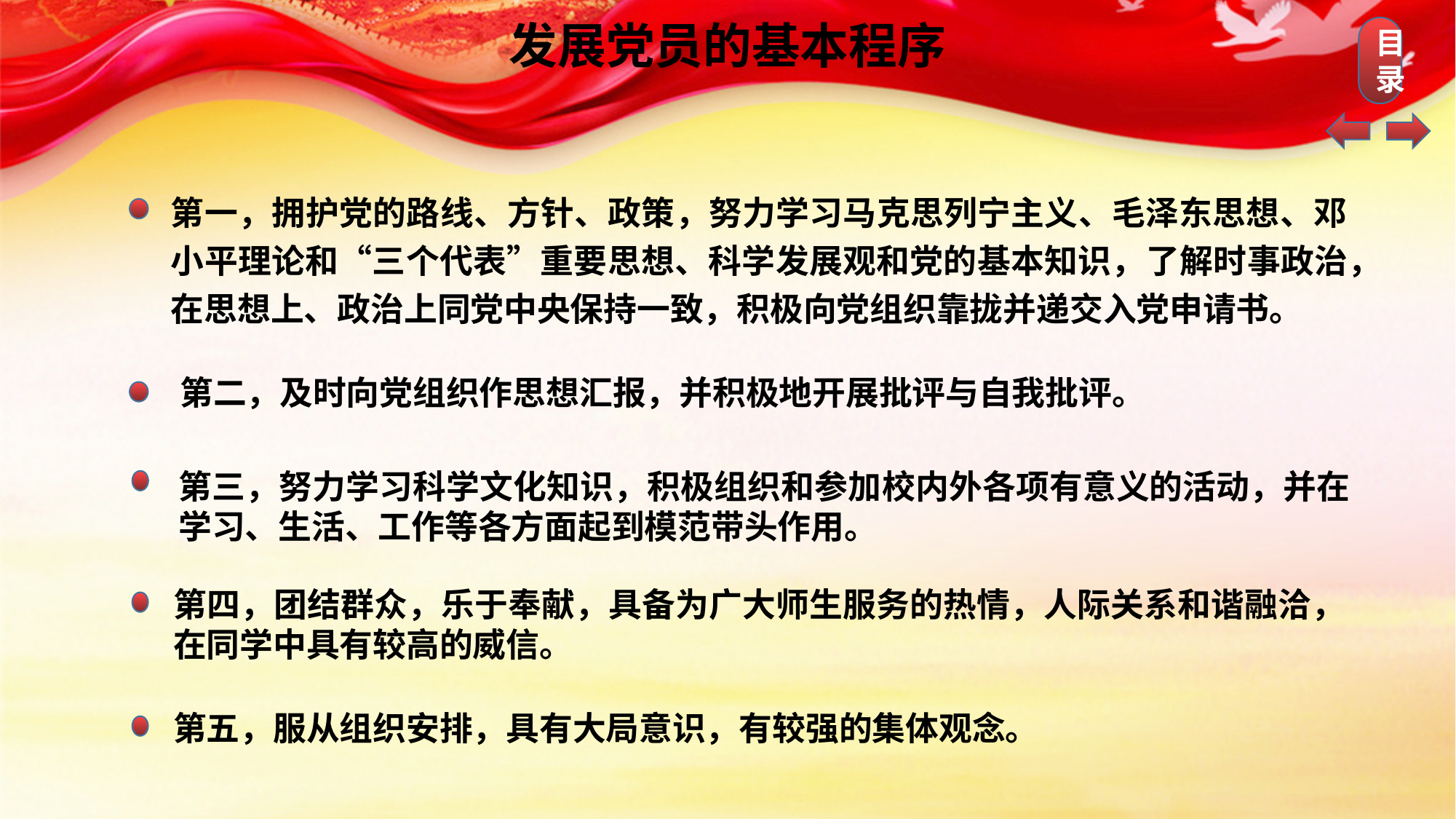

发展党员的基本程序
第一，拥护党的路线、方针、政策，努力学习马克思列宁主义、毛泽东思想、邓小平理论和“三个代表”重要思想、科学发展观和党的基本知识，了解时事政治，在思想上、政治上同党中央保持一致，积极向党组织靠拢并递交入党申请书。

第二，及时向党组织作思想汇报，并积极地开展批评与自我批评。

第三，努力学习科学文化知识，积极组织和参加校内外各项有意义的活动，并在学习、生活、工作等各方面起到模范带头作用。

第四，团结群众，乐于奉献，具备为广大师生服务的热情，人际关系和谐融洽，在同学中具有较高的威信。

第五，服从组织安排，具有大局意识，有较强的集体观念。